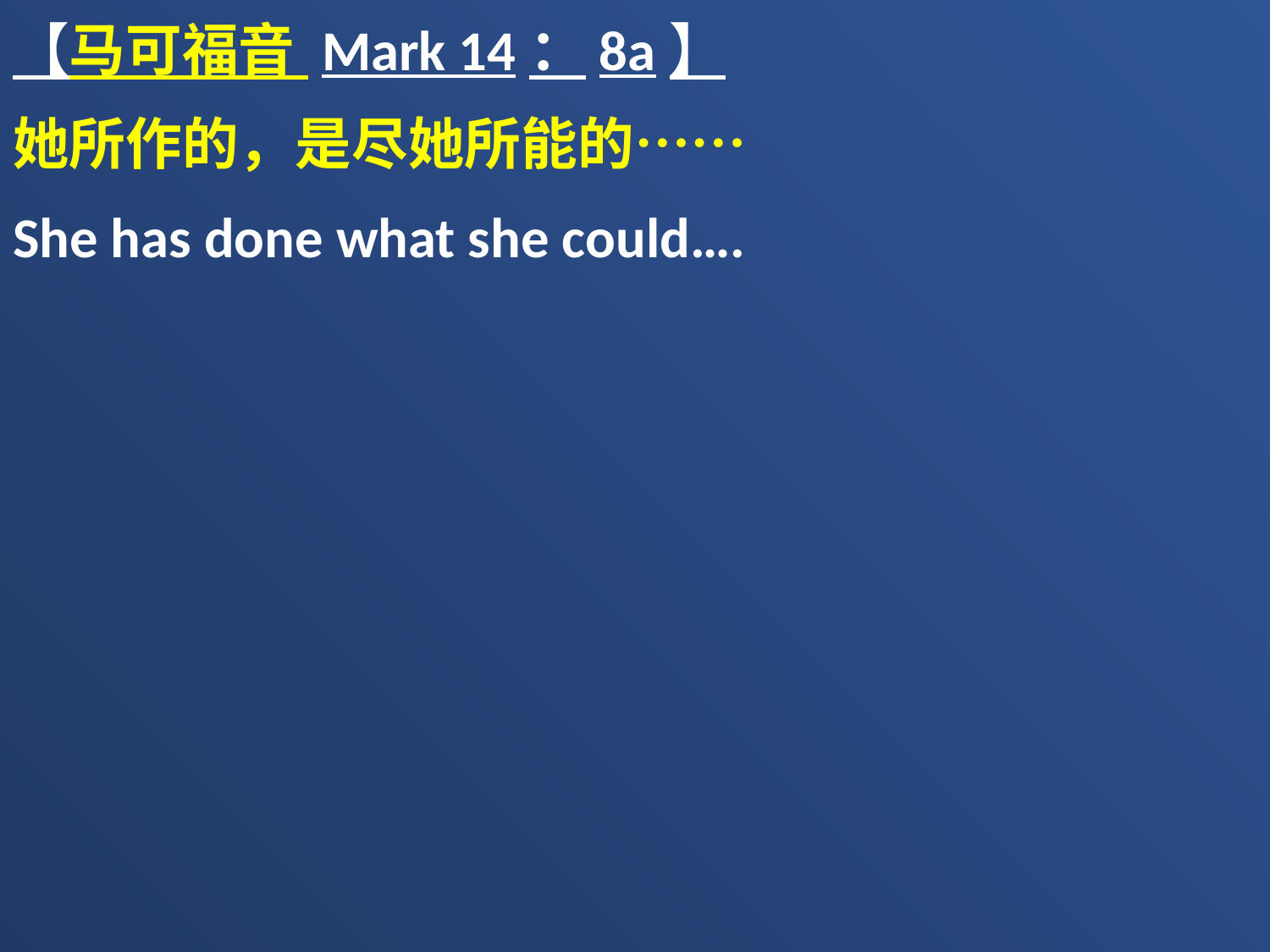

【马可福音 Mark 14：8a】
她所作的，是尽她所能的……
She has done what she could….